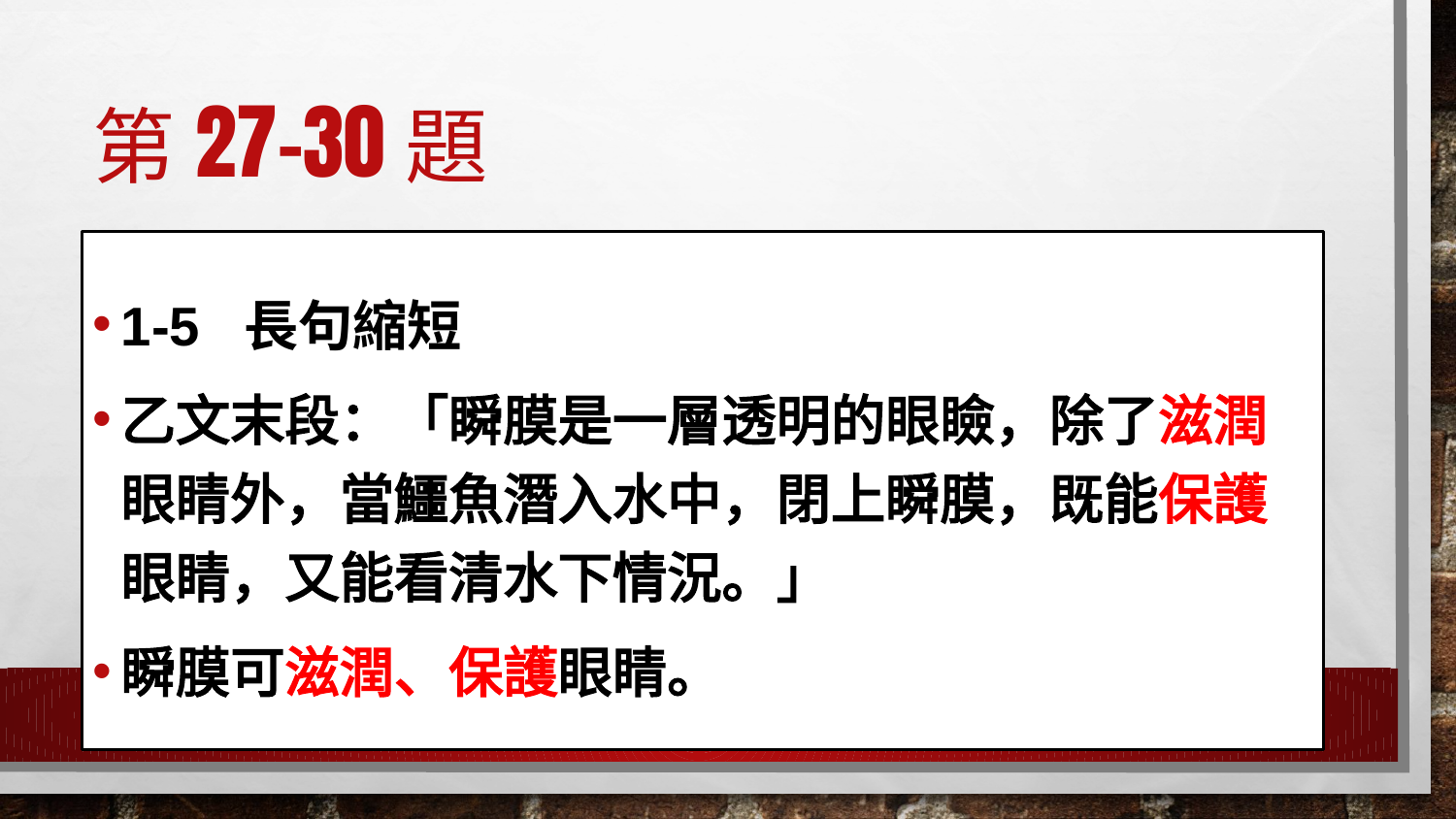

# 第27-30題
1-5  長句縮短
乙文末段：「瞬膜是一層透明的眼瞼，除了滋潤眼睛外，當鱷魚潛入水中，閉上瞬膜，既能保護眼睛，又能看清水下情況。」
瞬膜可滋潤、保護眼睛。